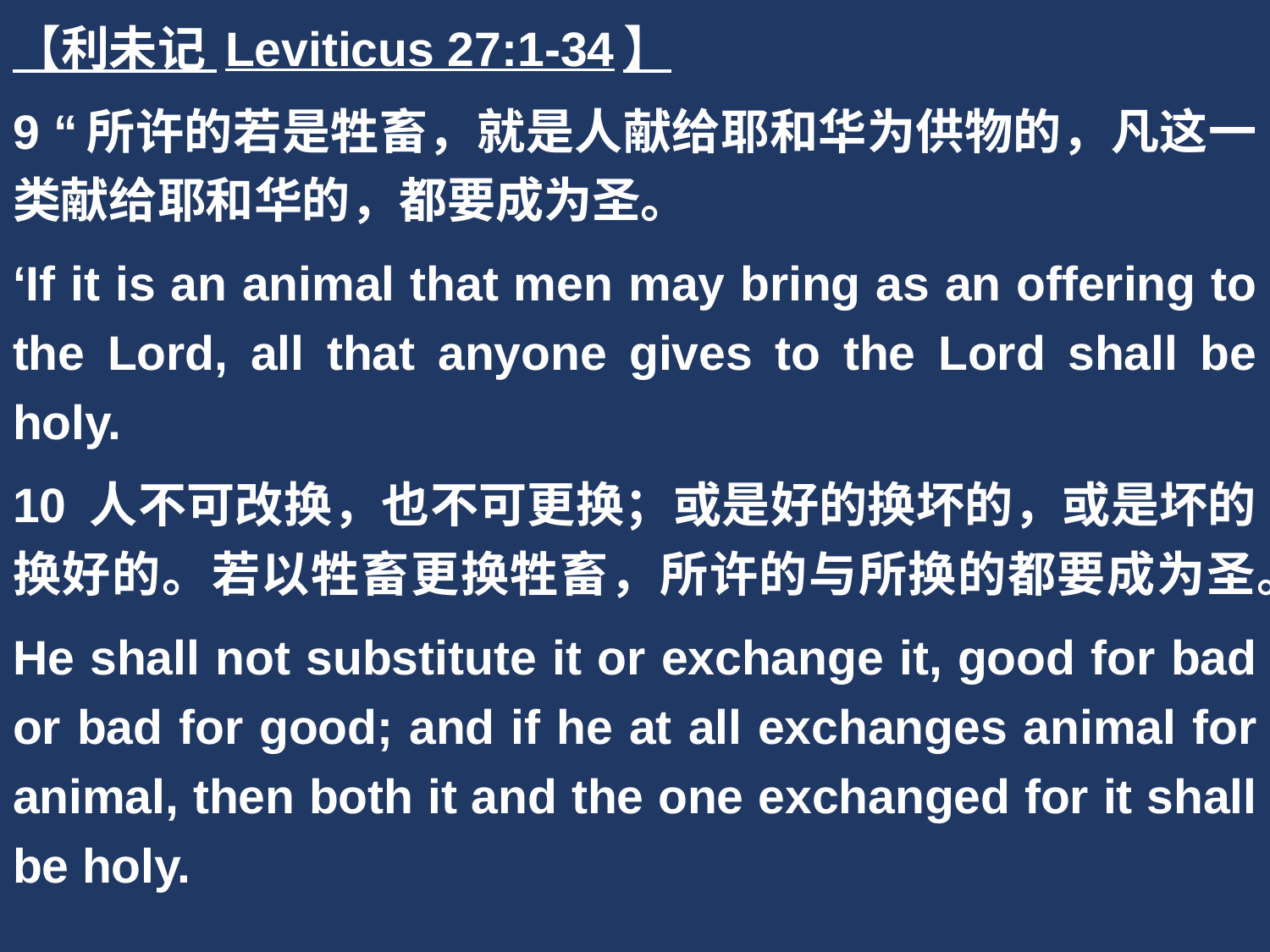

【利未记 Leviticus 27:1-34】
9 “所许的若是牲畜，就是人献给耶和华为供物的，凡这一类献给耶和华的，都要成为圣。
‘If it is an animal that men may bring as an offering to the Lord, all that anyone gives to the Lord shall be holy.
10 人不可改换，也不可更换；或是好的换坏的，或是坏的换好的。若以牲畜更换牲畜，所许的与所换的都要成为圣。
He shall not substitute it or exchange it, good for bad or bad for good; and if he at all exchanges animal for animal, then both it and the one exchanged for it shall be holy.